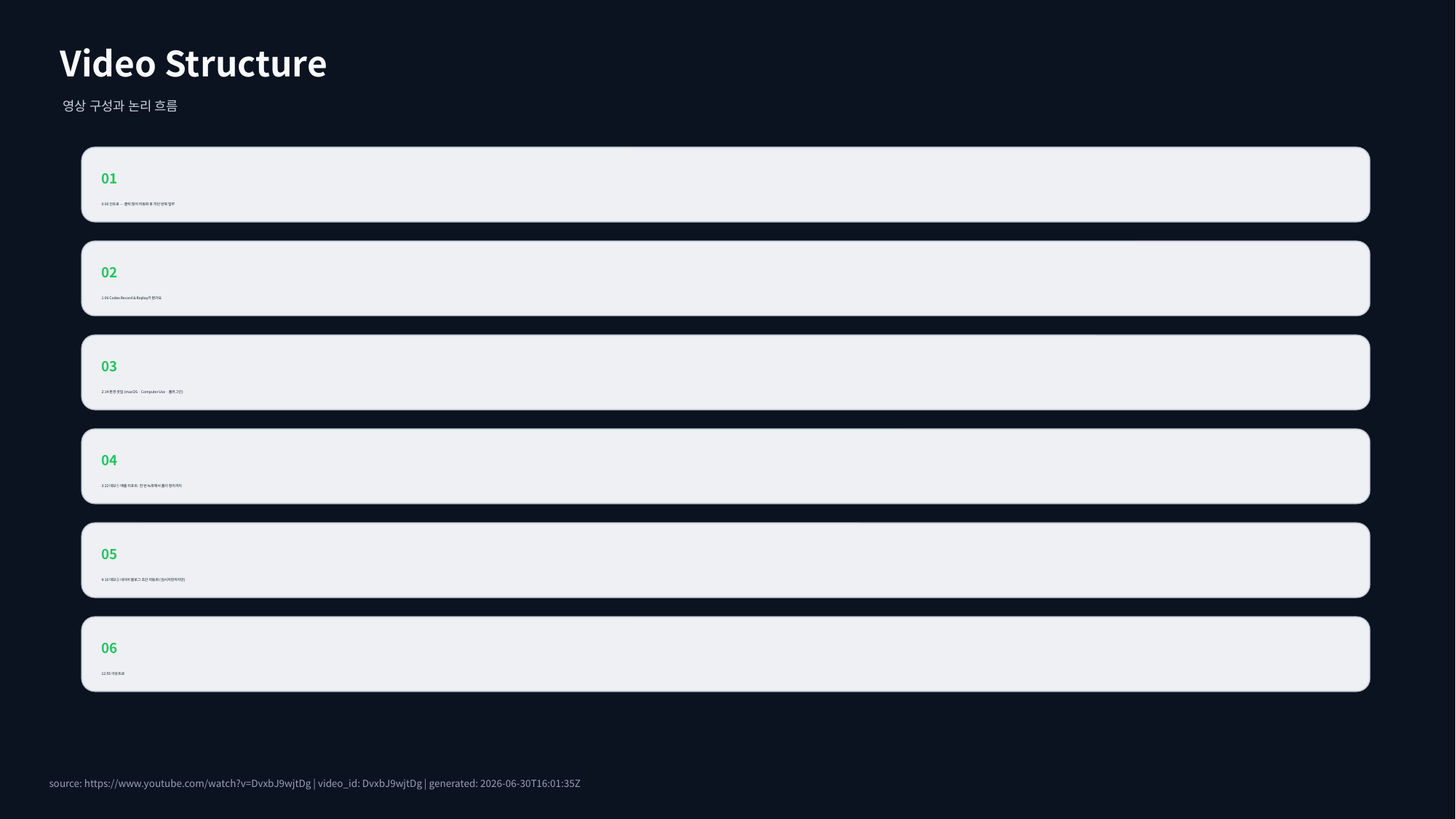

Video Structure
영상 구성과 논리 흐름

01
0:00 인트로 — 클릭 많아 자동화 못 하던 반복 업무

02
1:06 Codex Record & Replay가 뭔가요

03
2:14 환경 셋업 (macOS · Computer Use · 플러그인)

04
3:22 데모① 매출 리포트: 한 번 녹화해서 폴더 정리까지

05
9:10 데모② 네이버 블로그 초안 자동화 (임시저장까지만)

06
12:55 아웃트로
source: https://www.youtube.com/watch?v=DvxbJ9wjtDg | video_id: DvxbJ9wjtDg | generated: 2026-06-30T16:01:35Z